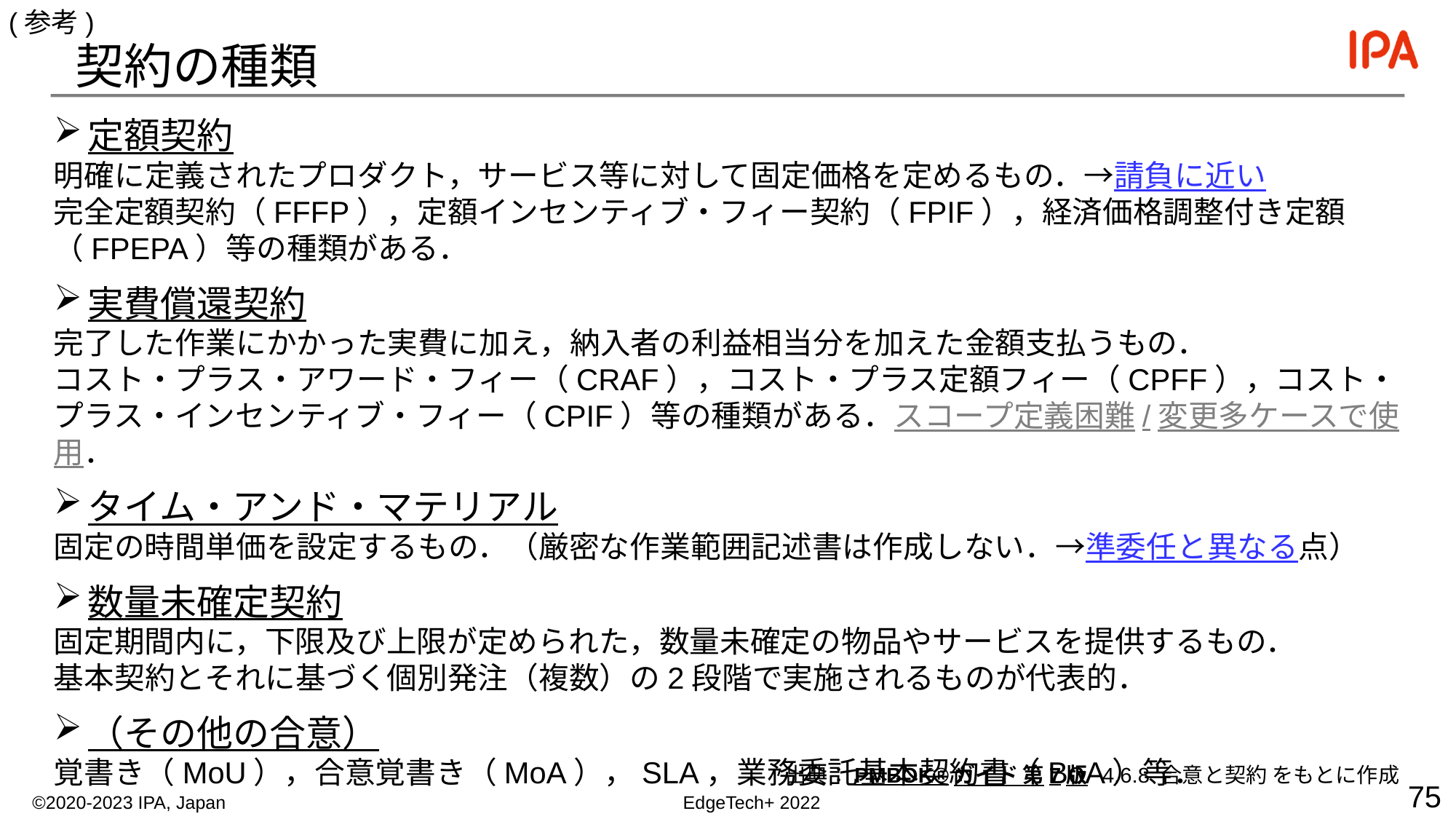

(参考)
# 契約の種類
定額契約
明確に定義されたプロダクト，サービス等に対して固定価格を定めるもの．→請負に近い
完全定額契約（FFFP），定額インセンティブ・フィー契約（FPIF），経済価格調整付き定額（FPEPA）等の種類がある．

実費償還契約
完了した作業にかかった実費に加え，納入者の利益相当分を加えた金額支払うもの．
コスト・プラス・アワード・フィー（CRAF），コスト・プラス定額フィー（CPFF），コスト・プラス・インセンティブ・フィー（CPIF）等の種類がある．スコープ定義困難/変更多ケースで使用．

タイム・アンド・マテリアル
固定の時間単価を設定するもの．（厳密な作業範囲記述書は作成しない．→準委任と異なる点）

数量未確定契約
固定期間内に，下限及び上限が定められた，数量未確定の物品やサービスを提供するもの．
基本契約とそれに基づく個別発注（複数）の2段階で実施されるものが代表的．

（その他の合意）
覚書き（MoU），合意覚書き（MoA），SLA，業務委託基本契約書（BoA）等．
出典：PMBOK®ガイド 第7版  4.6.8 合意と契約 をもとに作成
©2020-2023 IPA, Japan
EdgeTech+ 2022